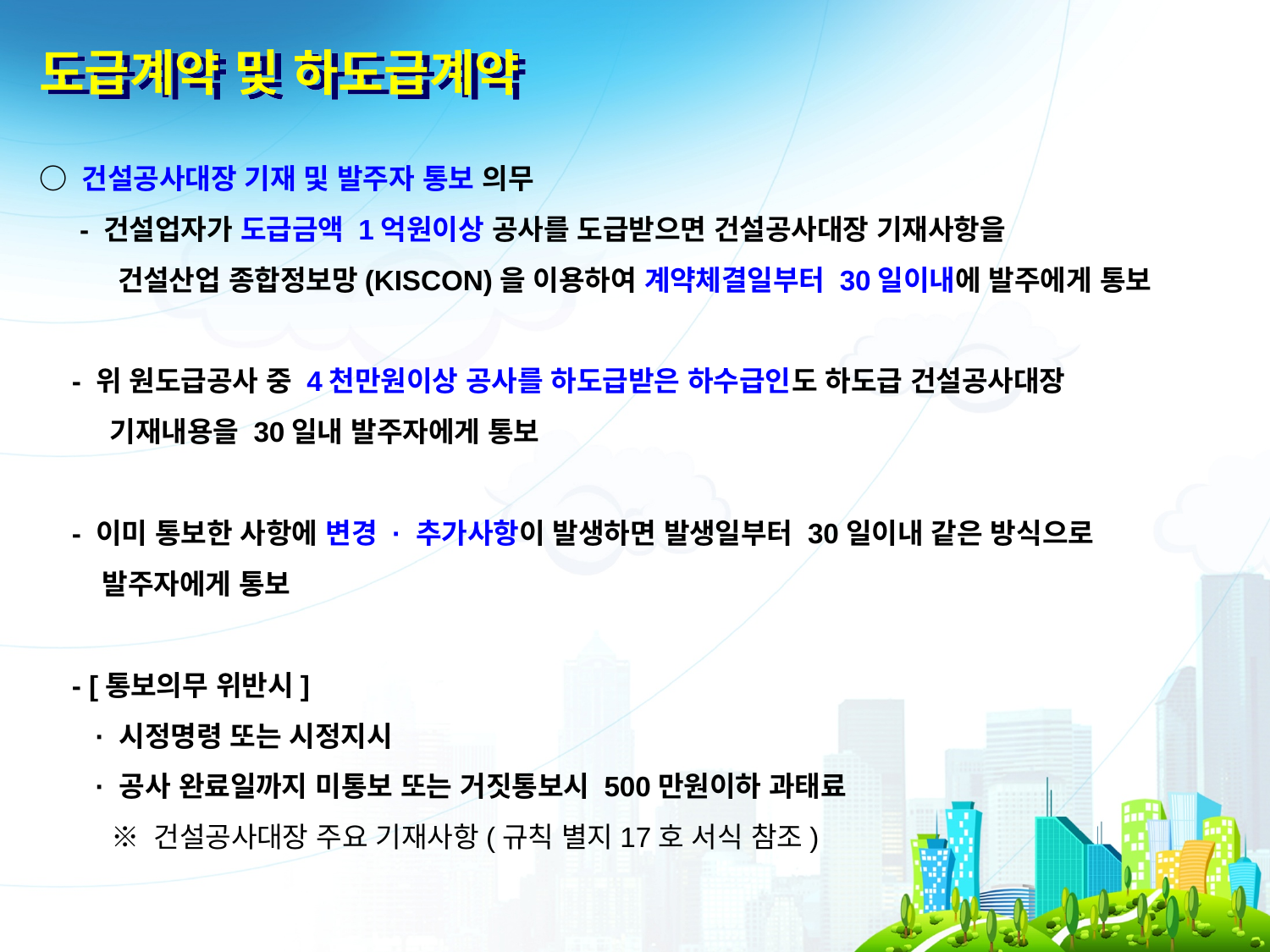

도급계약 및 하도급계약
 ○ 건설공사대장 기재 및 발주자 통보 의무
      - 건설업자가 도급금액 1억원이상 공사를 도급받으면 건설공사대장 기재사항을
          건설산업 종합정보망(KISCON)을 이용하여 계약체결일부터 30일이내에 발주에게 통보

     - 위 원도급공사 중 4천만원이상 공사를 하도급받은 하수급인도 하도급 건설공사대장
         기재내용을 30일내 발주자에게 통보

     - 이미 통보한 사항에 변경 · 추가사항이 발생하면 발생일부터 30일이내 같은 방식으로
        발주자에게 통보

     - [통보의무 위반시]
        · 시정명령 또는 시정지시
        · 공사 완료일까지 미통보 또는 거짓통보시 500만원이하 과태료
          ※ 건설공사대장 주요 기재사항(규칙 별지17호 서식 참조)